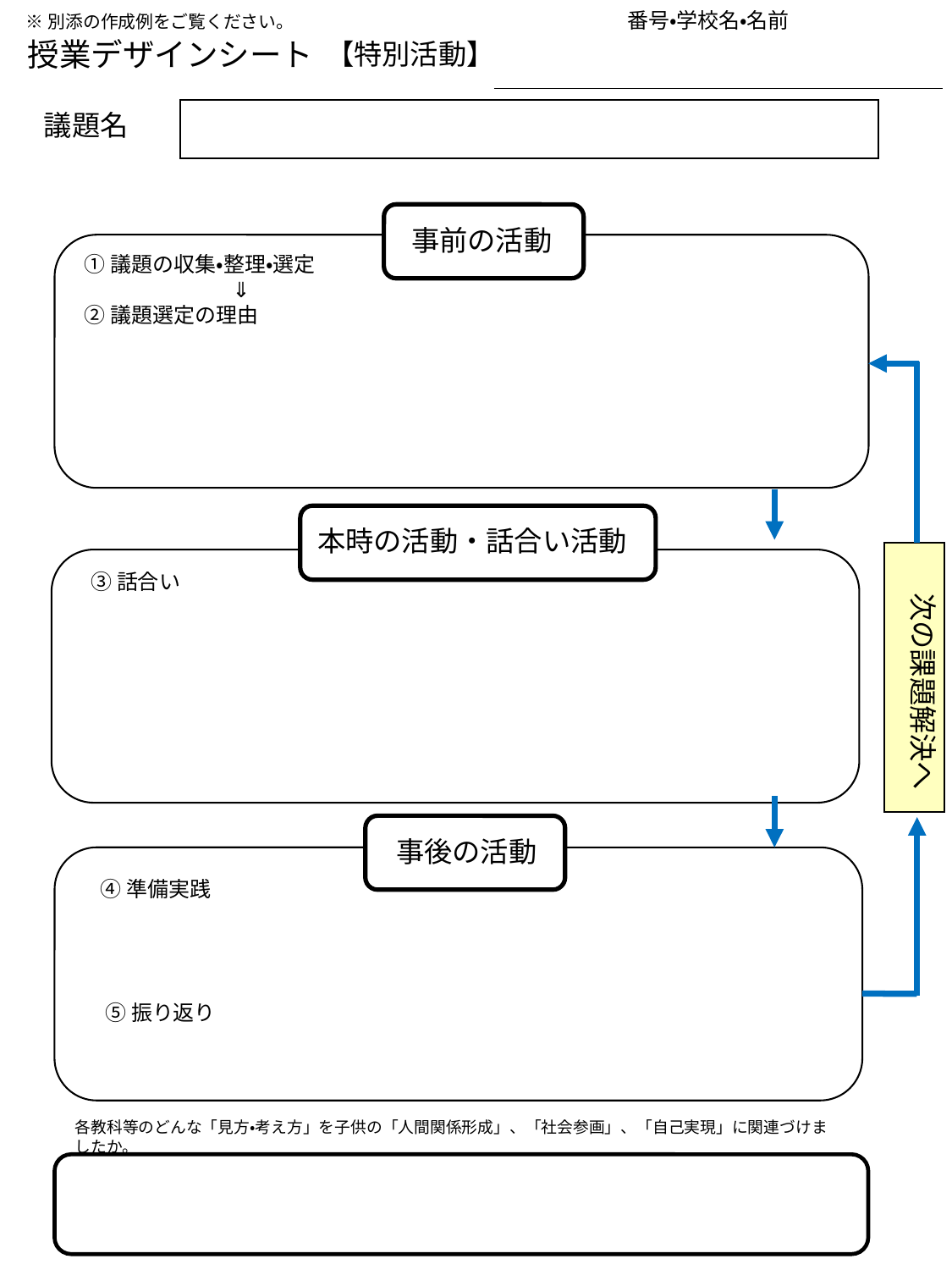

※別添の作成例をご覧ください。　　　　　　　　　　　　　　　　　　　番号・学校名・名前
授業デザインシート
【特別活動】

議題名

事前の活動

①議題の収集・整理・選定
　　　　　　　⇓
②議題選定の理由

本時の活動・話合い活動

③話合い

次の課題解決へ

事後の活動

④準備実践
⑤振り返り
各教科等のどんな「見方・考え方」を子供の「人間関係形成」、「社会参画」、「自己実現」に関連づけましたか。